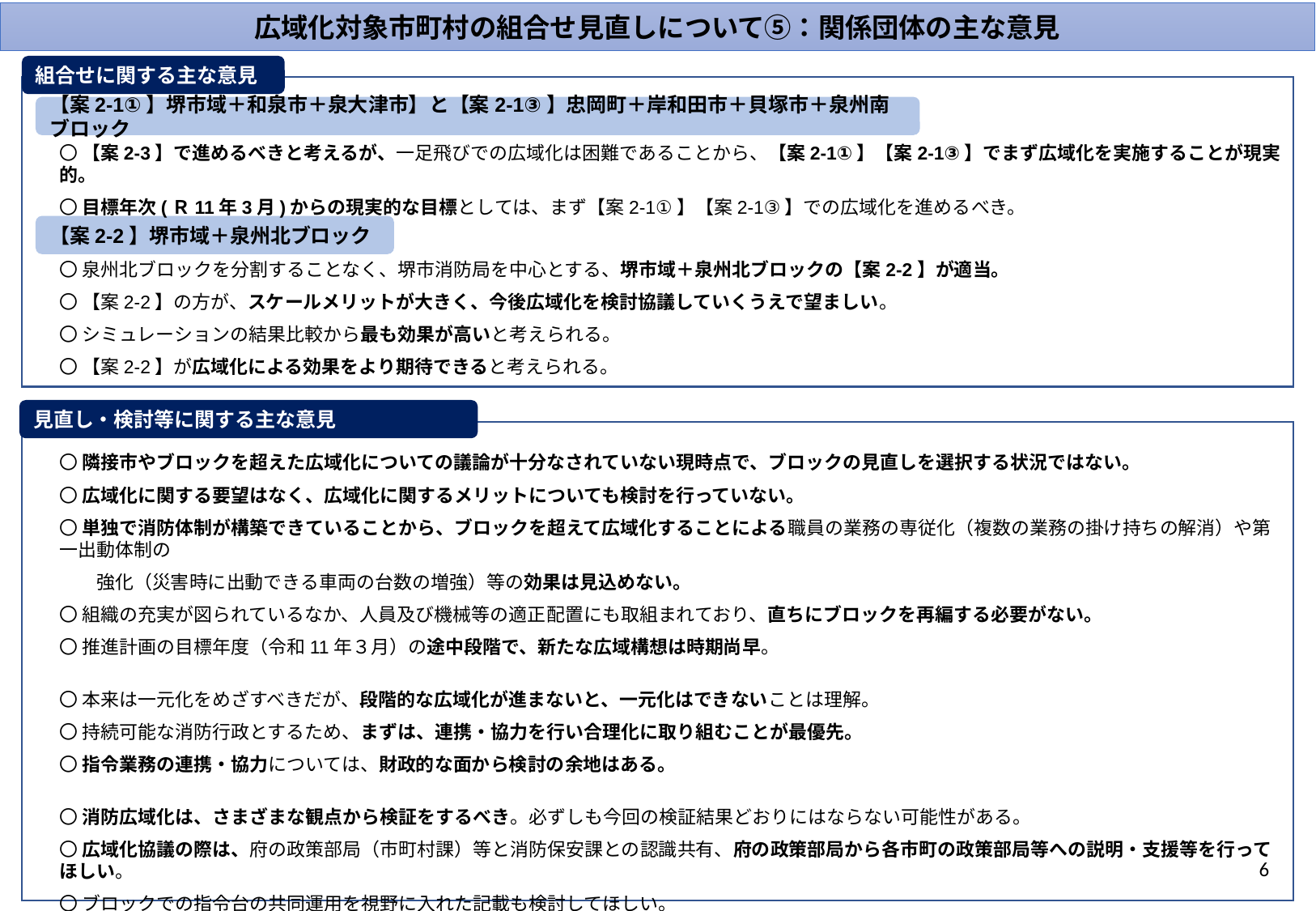

広域化対象市町村の組合せ見直しについて⑤：関係団体の主な意見
組合せに関する主な意見

【案2-1①】堺市域＋和泉市＋泉大津市】と【案2-1③】忠岡町＋岸和田市＋貝塚市＋泉州南ブロック
〇 【案2-3】で進めるべきと考えるが、一足飛びでの広域化は困難であることから、【案2-1①】【案2-1③】でまず広域化を実施することが現実的。
〇 目標年次(Ｒ11年3月)からの現実的な目標としては、まず【案2-1①】【案2-1③】での広域化を進めるべき。
【案2-2】堺市域＋泉州北ブロック
〇 泉州北ブロックを分割することなく、堺市消防局を中心とする、堺市域＋泉州北ブロックの【案2-2】が適当。
〇 【案2-2】の方が、スケールメリットが大きく、今後広域化を検討協議していくうえで望ましい。
〇 シミュレーションの結果比較から最も効果が高いと考えられる。
〇 【案2-2】が広域化による効果をより期待できると考えられる。
見直し・検討等に関する主な意見

〇 隣接市やブロックを超えた広域化についての議論が十分なされていない現時点で、ブロックの見直しを選択する状況ではない。
〇 広域化に関する要望はなく、広域化に関するメリットについても検討を行っていない。
〇 単独で消防体制が構築できていることから、ブロックを超えて広域化することによる職員の業務の専従化（複数の業務の掛け持ちの解消）や第一出動体制の
　　強化（災害時に出動できる車両の台数の増強）等の効果は見込めない。
〇 組織の充実が図られているなか、人員及び機械等の適正配置にも取組まれており、直ちにブロックを再編する必要がない。
〇 推進計画の目標年度（令和11年３月）の途中段階で、新たな広域構想は時期尚早。
〇 本来は一元化をめざすべきだが、段階的な広域化が進まないと、一元化はできないことは理解。
〇 持続可能な消防行政とするため、まずは、連携・協力を行い合理化に取り組むことが最優先。
〇 指令業務の連携・協力については、財政的な⾯から検討の余地はある。
〇 消防広域化は、さまざまな観点から検証をするべき。必ずしも今回の検証結果どおりにはならない可能性がある。
〇 広域化協議の際は、府の政策部局（市町村課）等と消防保安課との認識共有、府の政策部局から各市町の政策部局等への説明・支援等を行ってほしい。
〇 ブロックでの指令台の共同運用を視野に入れた記載も検討してほしい。
6